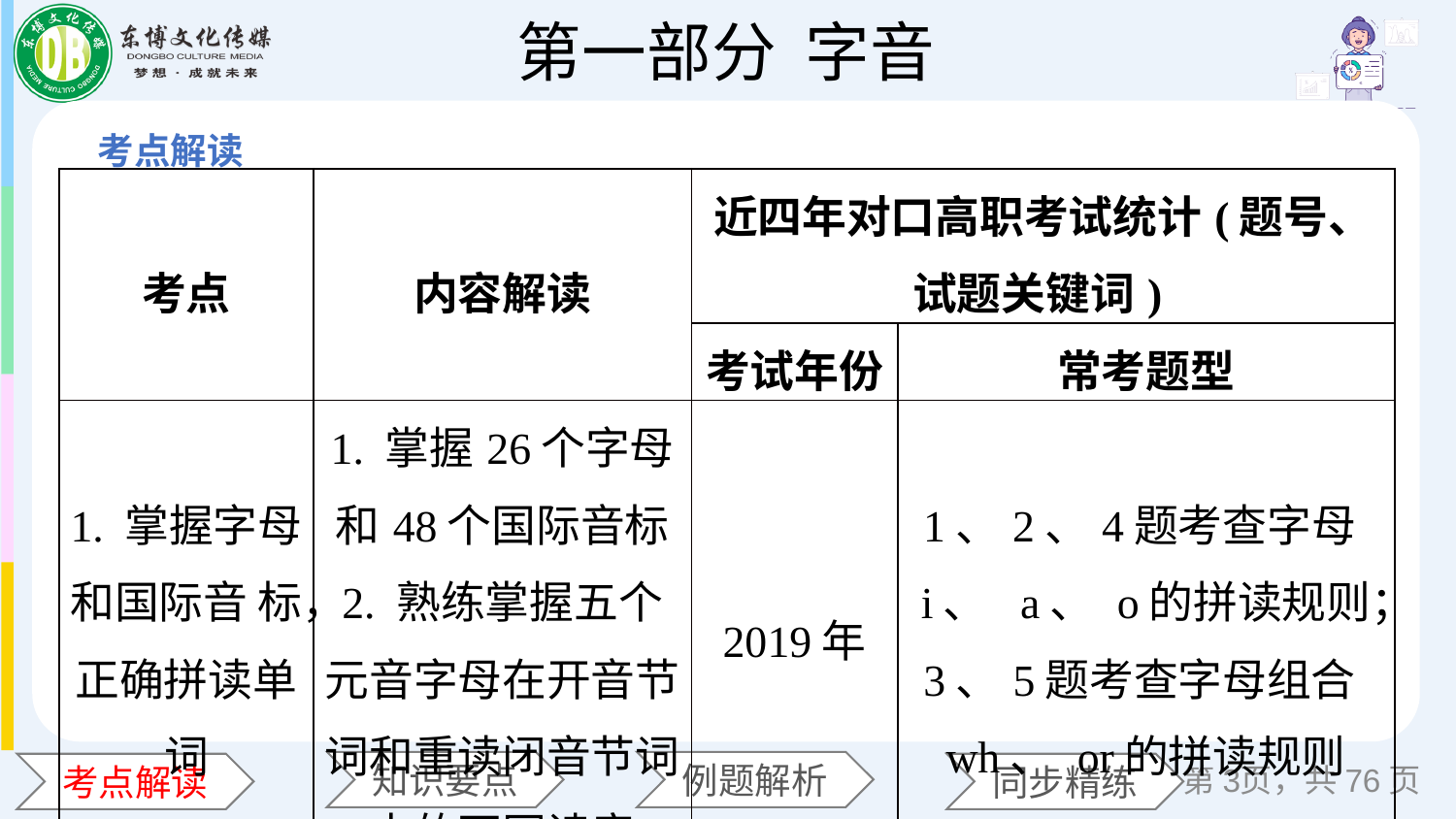

| 考点 | 内容解读 | 近四年对口高职考试统计(题号、试题关键词) |  |
| --- | --- | --- | --- |
|  |  | 考试年份 | 常考题型 |
| 1. 掌握字母和国际音 标，正确拼读单词 | 1. 掌握26个字母和48个国际音标 2. 熟练掌握五个元音字母在开音节词和重读闭音节词中的不同读音 | 2019年 | 1、2、4题考查字母i、 a、 o的拼读规则； 3、5题考查字母组合wh、 or的拼读规则 |

第3页，共76页